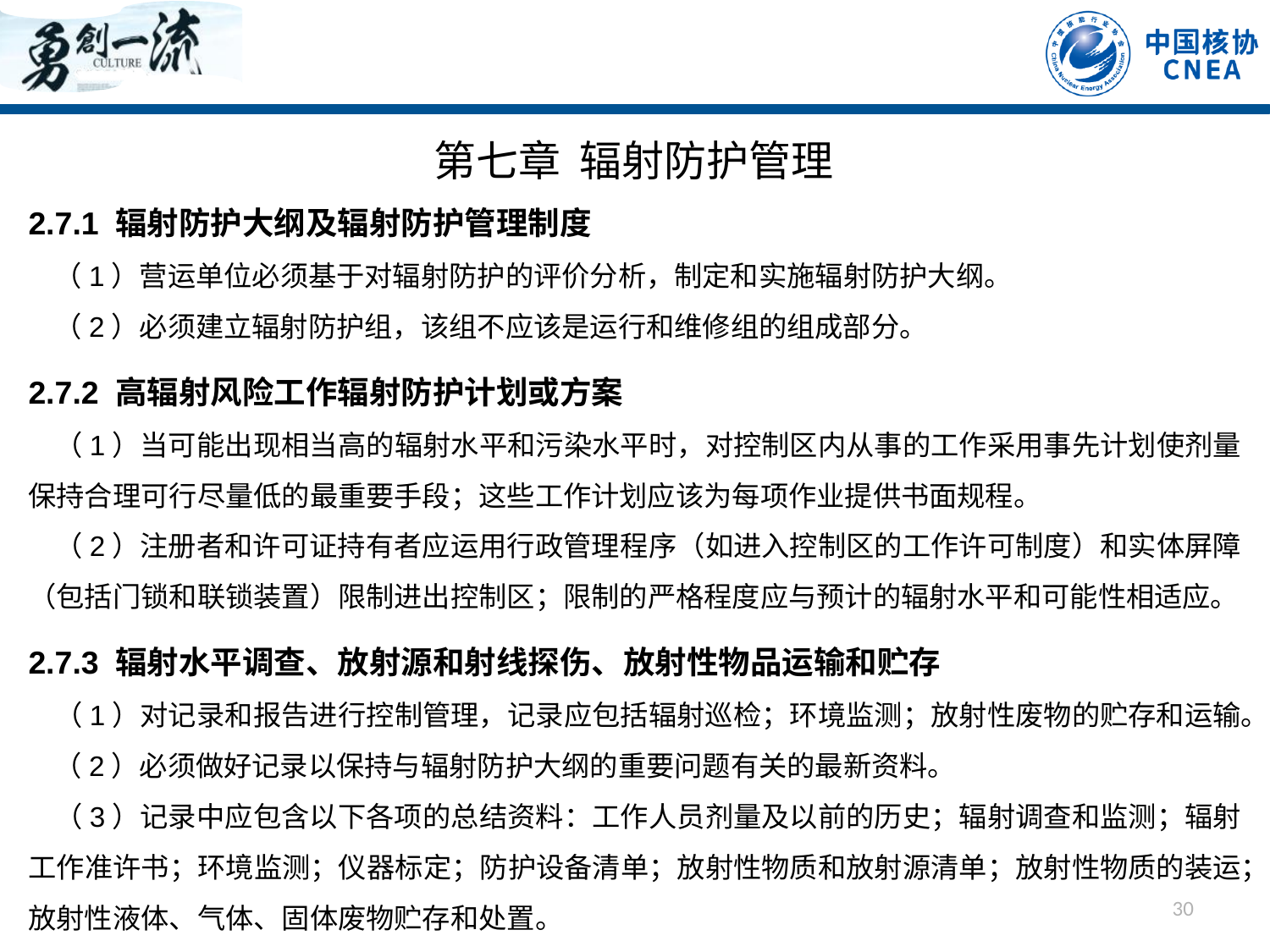

第七章  辐射防护管理
2.7.1 辐射防护大纲及辐射防护管理制度
   （1）营运单位必须基于对辐射防护的评价分析，制定和实施辐射防护大纲。
   （2）必须建立辐射防护组，该组不应该是运行和维修组的组成部分。
2.7.2 高辐射风险工作辐射防护计划或方案
   （1）当可能出现相当高的辐射水平和污染水平时，对控制区内从事的工作采用事先计划使剂量保持合理可行尽量低的最重要手段；这些工作计划应该为每项作业提供书面规程。
   （2）注册者和许可证持有者应运用行政管理程序（如进入控制区的工作许可制度）和实体屏障（包括门锁和联锁装置）限制进出控制区；限制的严格程度应与预计的辐射水平和可能性相适应。
2.7.3 辐射水平调查、放射源和射线探伤、放射性物品运输和贮存
   （1）对记录和报告进行控制管理，记录应包括辐射巡检；环境监测；放射性废物的贮存和运输。
   （2）必须做好记录以保持与辐射防护大纲的重要问题有关的最新资料。
   （3）记录中应包含以下各项的总结资料：工作人员剂量及以前的历史；辐射调查和监测；辐射工作准许书；环境监测；仪器标定；防护设备清单；放射性物质和放射源清单；放射性物质的装运；放射性液体、气体、固体废物贮存和处置。
30